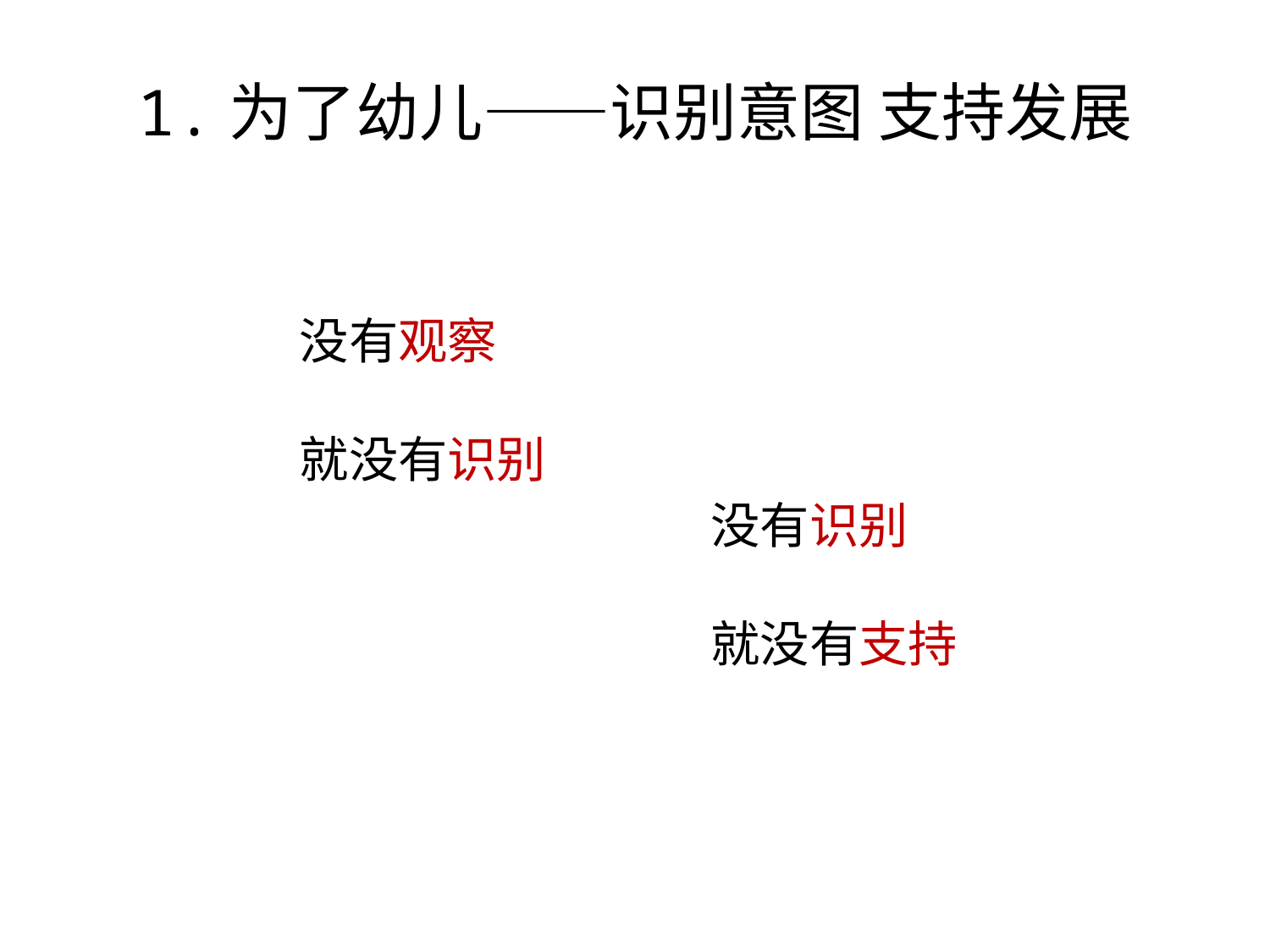

# 1.为了幼儿——识别意图 支持发展
没有观察

就没有识别

没有识别

就没有支持